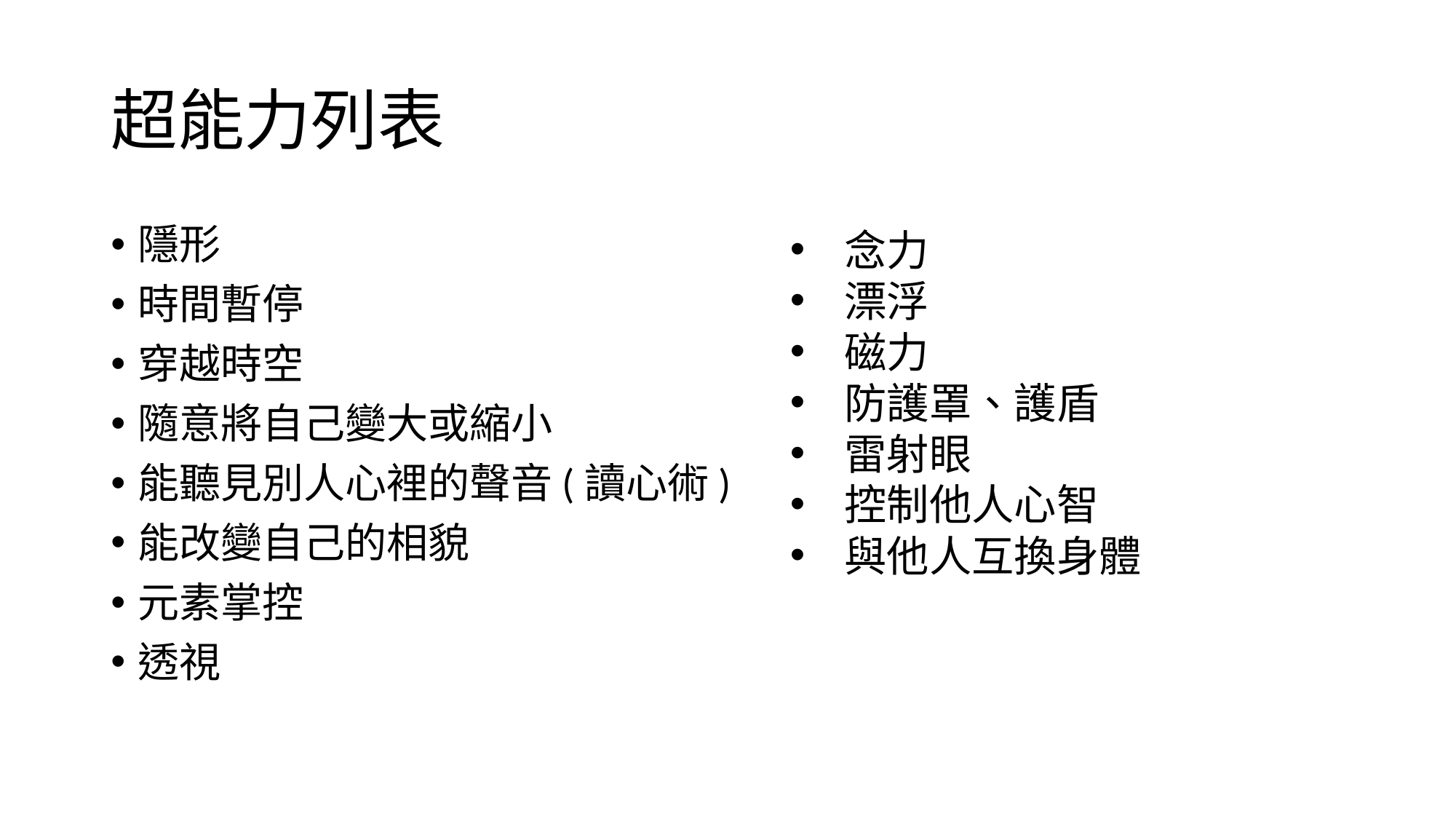

# 超能力列表
隱形
時間暫停
穿越時空
隨意將自己變大或縮小
能聽見別人心裡的聲音(讀心術)
能改變自己的相貌
元素掌控
透視

念力
漂浮
磁力
防護罩、護盾
雷射眼
控制他人心智
與他人互換身體